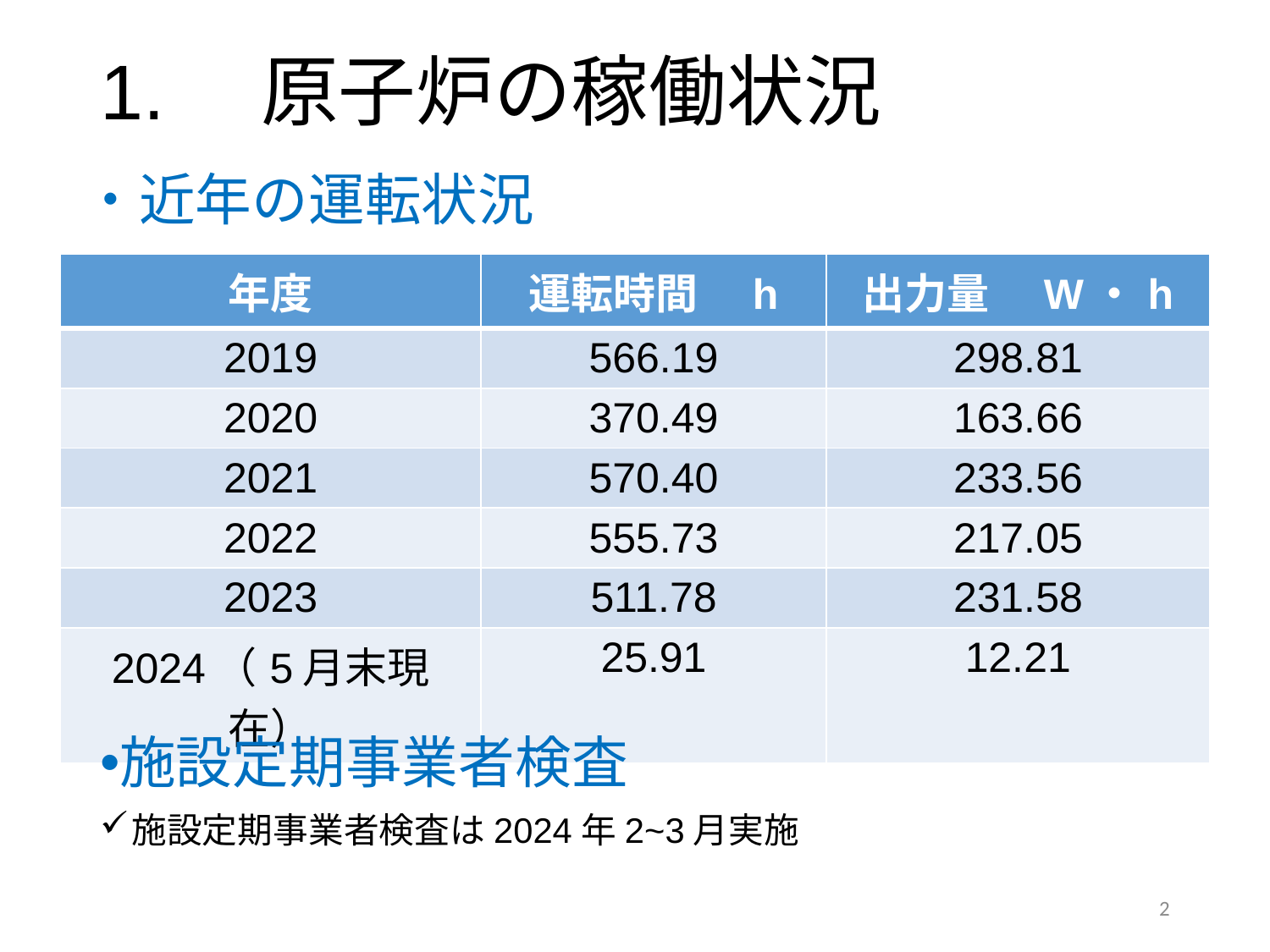

# 1.　原子炉の稼働状況

・近年の運転状況
| 年度 | 運転時間　h | 出力量　W・h |
| --- | --- | --- |
| 2019 | 566.19 | 298.81 |
| 2020 | 370.49 | 163.66 |
| 2021 | 570.40 | 233.56 |
| 2022 | 555.73 | 217.05 |
| 2023 | 511.78 | 231.58 |
| 2024（5月末現在） | 25.91 | 12.21 |
施設定期事業者検査
施設定期事業者検査は2024年2~3月実施

2